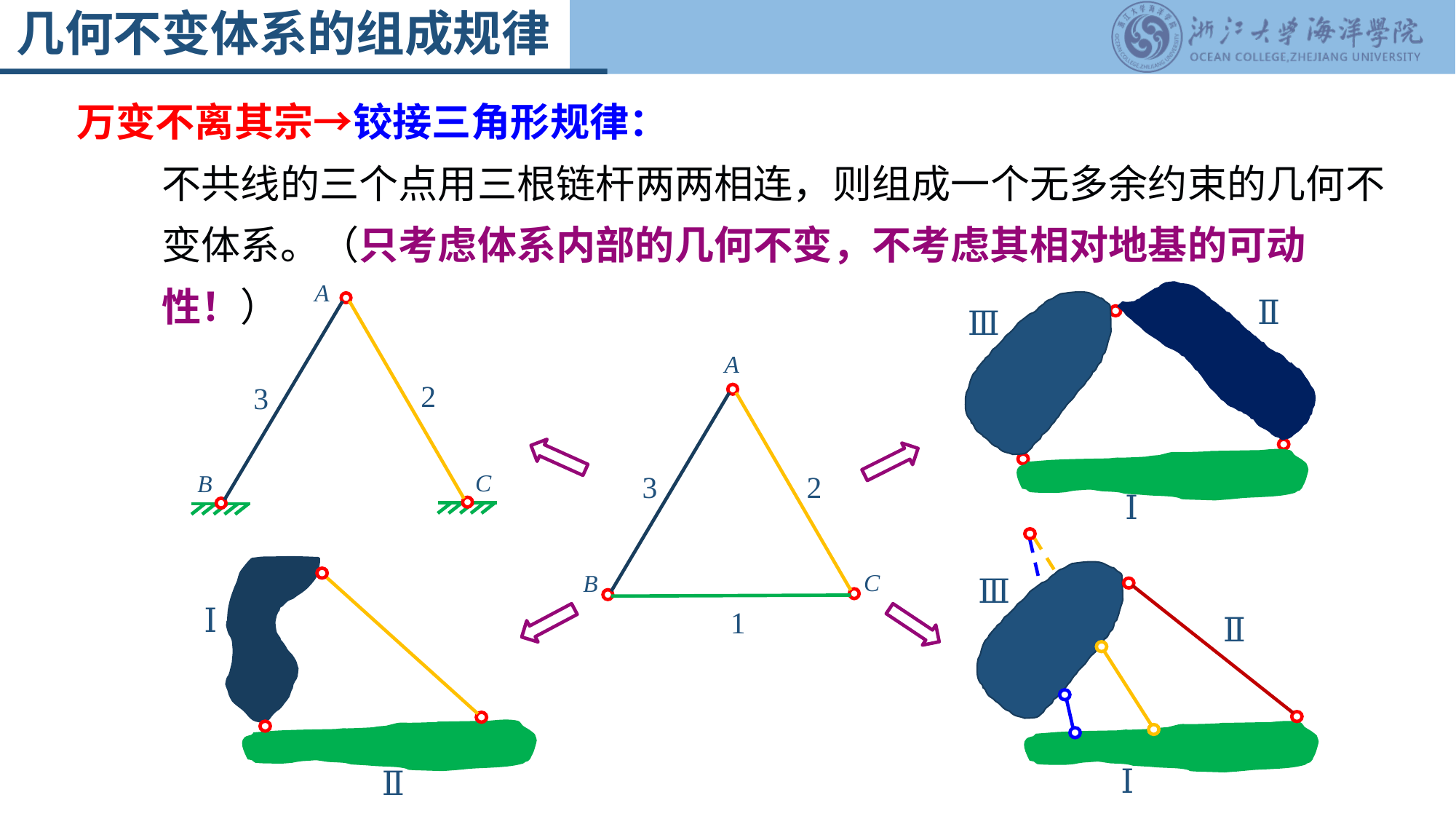

几何不变体系的组成规律
万变不离其宗→铰接三角形规律：
不共线的三个点用三根链杆两两相连，则组成一个无多余约束的几何不变体系。（只考虑体系内部的几何不变，不考虑其相对地基的可动性！）
A

2
3
C
B

Ⅱ

Ⅲ

Ⅰ
A

3
2

Ⅲ

Ⅱ

Ⅰ

Ⅰ

Ⅱ
C
B

1